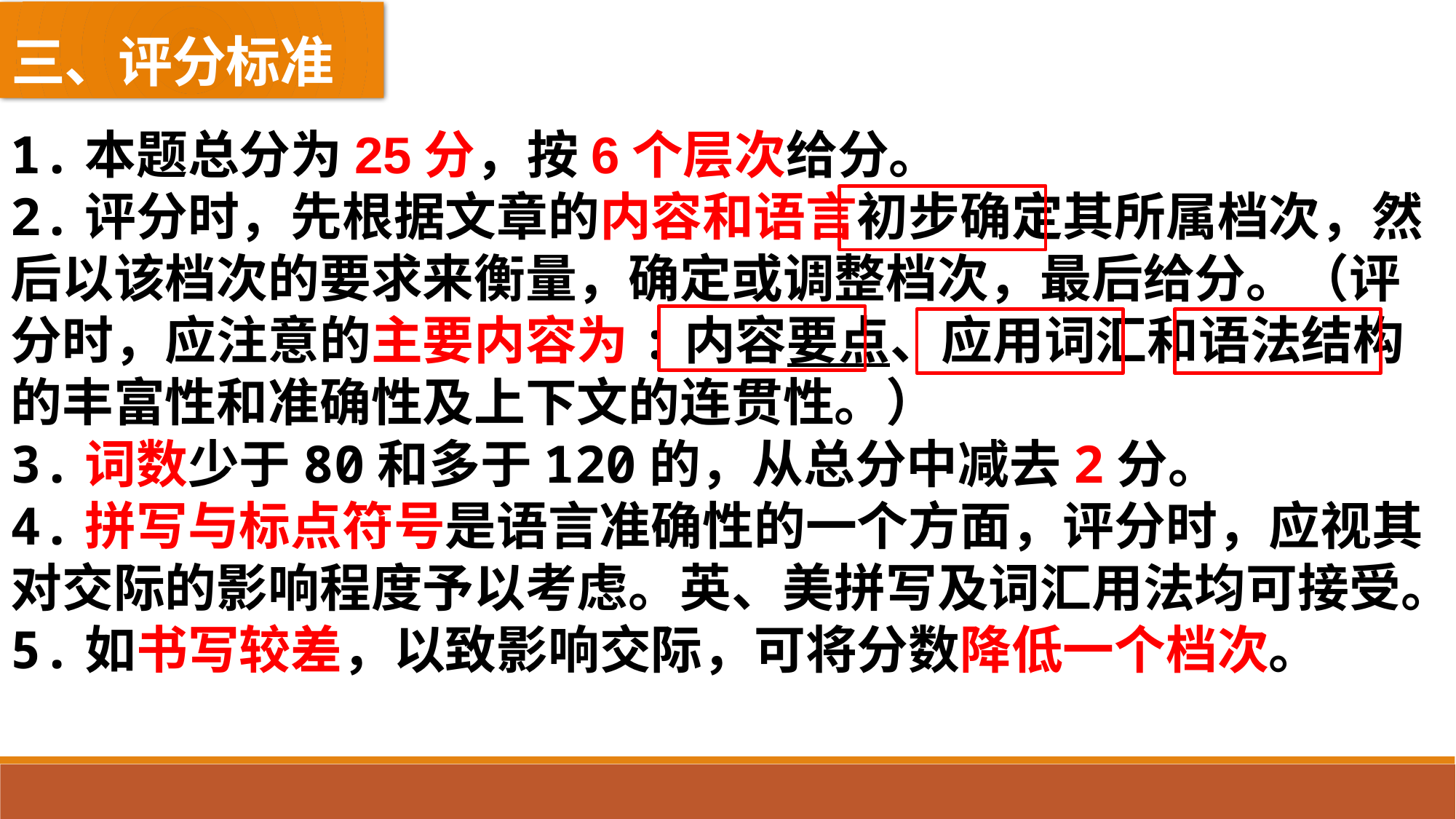

三、评分标准
1.本题总分为25分，按6个层次给分。
2.评分时，先根据文章的内容和语言初步确定其所属档次，然后以该档次的要求来衡量，确定或调整档次，最后给分。（评分时，应注意的主要内容为:内容要点、应用词汇和语法结构的丰富性和准确性及上下文的连贯性。）
3.词数少于80和多于120的，从总分中减去2分。
4.拼写与标点符号是语言准确性的一个方面，评分时，应视其对交际的影响程度予以考虑。英、美拼写及词汇用法均可接受。
5.如书写较差，以致影响交际，可将分数降低一个档次。